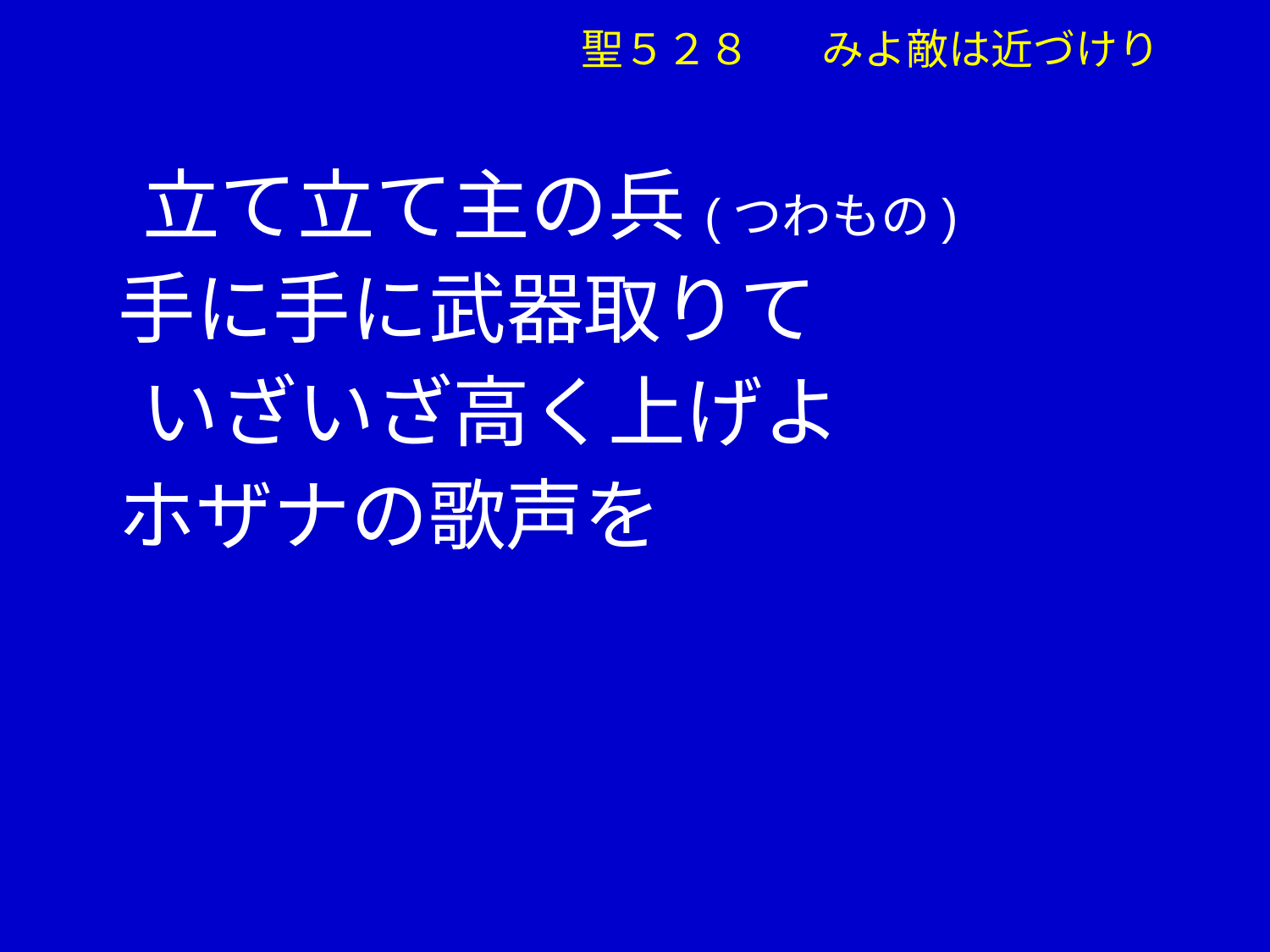

聖５２８   　みよ敵は近づけり
　 立て立て主の兵(つわもの)
   手に手に武器取りて
　 いざいざ高く上げよ
   ホザナの歌声を